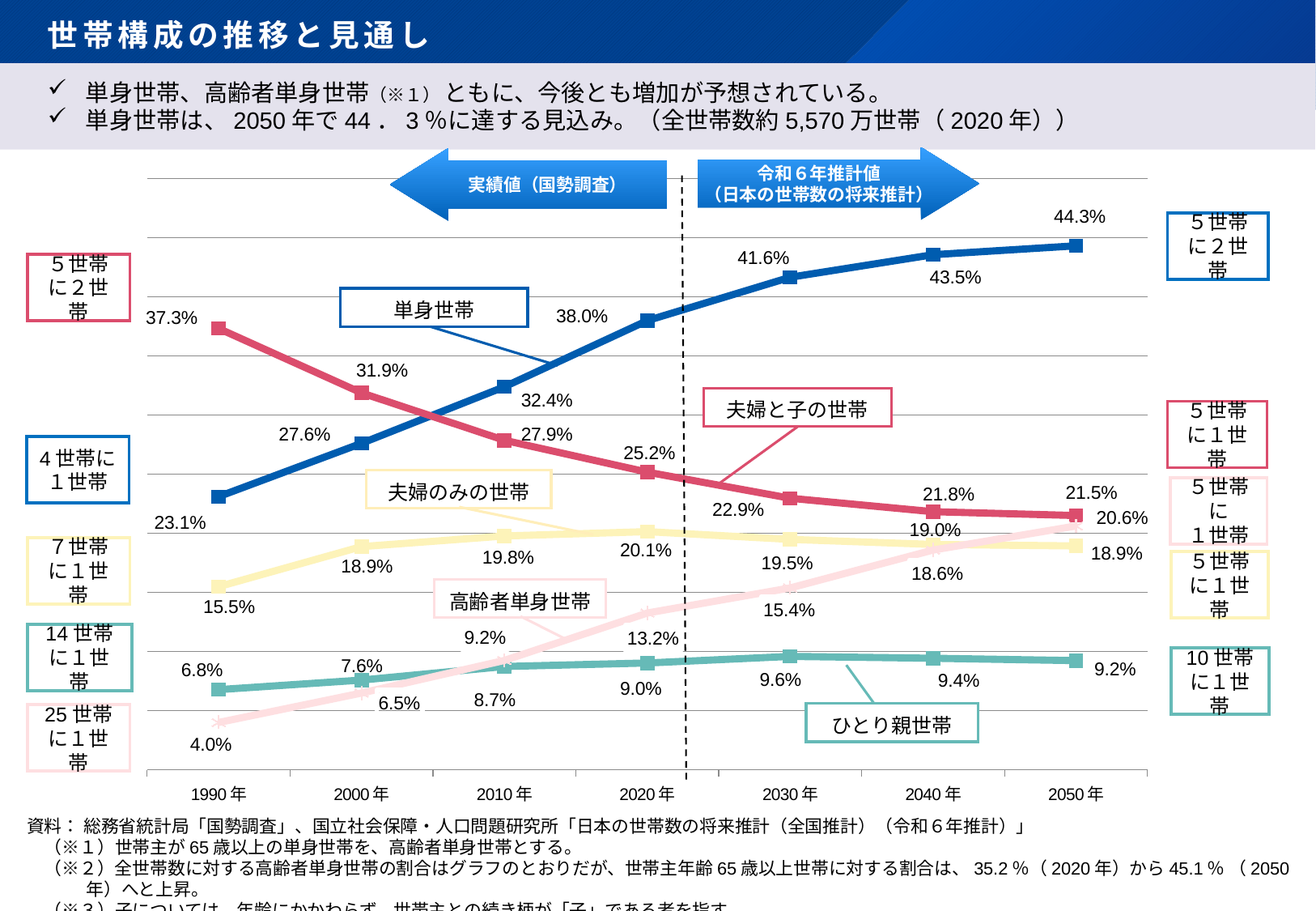

# 世帯構成の推移と見通し
単身世帯、高齢者単身世帯（※１） ともに、今後とも増加が予想されている。
単身世帯は、2050年で44．3％に達する見込み。（全世帯数約5,570万世帯（2020年））
令和６年推計値
（日本の世帯数の将来推計）
実績値（国勢調査）

### Chart

| Category | 単身世帯 | 夫婦のみ | 夫婦と子 | ひとり親世帯 | 高齢者単身世帯 |
|---|---|---|---|---|---|
| 1990年 | 0.23087165812545835 | 0.15475250780818273 | 0.3730352301024269 | 0.06768303050308609 | 0.0399167455014971 |
| 2000年 | 0.2759867533896253 | 0.18859451858192003 | 0.31858599421923417 | 0.07579301806836132 | 0.06481371417099466 |
| 2010年 | 0.32376080408612995 | 0.197603667599129 | 0.27853166333820756 | 0.08724428486564072 | 0.09241039369640706 |
| 2020年 | 0.3796977177018869 | 0.2012530321188382 | 0.2515778327408382 | 0.0902223299687785 | 0.13245049376133528 |
| 2030年 | 0.4163442229298183 | 0.1947104762260126 | 0.22949353730396968 | 0.09579451606113329 | 0.1536492794914531 |
| 2040年 | 0.4354155939289589 | 0.19042782142928266 | 0.21813307349269814 | 0.09421724110959602 | 0.18568262146322365 |
| 2050年 | 0.44292029064156874 | 0.1891948015907348 | 0.21486925833626194 | 0.09223561614545069 | 0.206030370167989 |
５世帯に２世帯
５世帯に２世帯
単身世帯
夫婦と子の世帯
５世帯に１世帯

4世帯に１世帯
夫婦のみの世帯
５世帯に
１世帯
７世帯に１世帯
５世帯に１世帯
高齢者単身世帯
14世帯に１世帯
10世帯に１世帯
ひとり親世帯
25世帯に１世帯
資料： 総務省統計局「国勢調査」、国立社会保障・人口問題研究所「日本の世帯数の将来推計（全国推計）（令和６年推計）」
　（※１）世帯主が65歳以上の単身世帯を、高齢者単身世帯とする。
　（※２）全世帯数に対する高齢者単身世帯の割合はグラフのとおりだが、世帯主年齢65歳以上世帯に対する割合は、35.2％（2020年）から45.1％ （2050年）へと上昇。
　（※３）子については、年齢にかかわらず、世帯主との続き柄が「子」である者を指す。